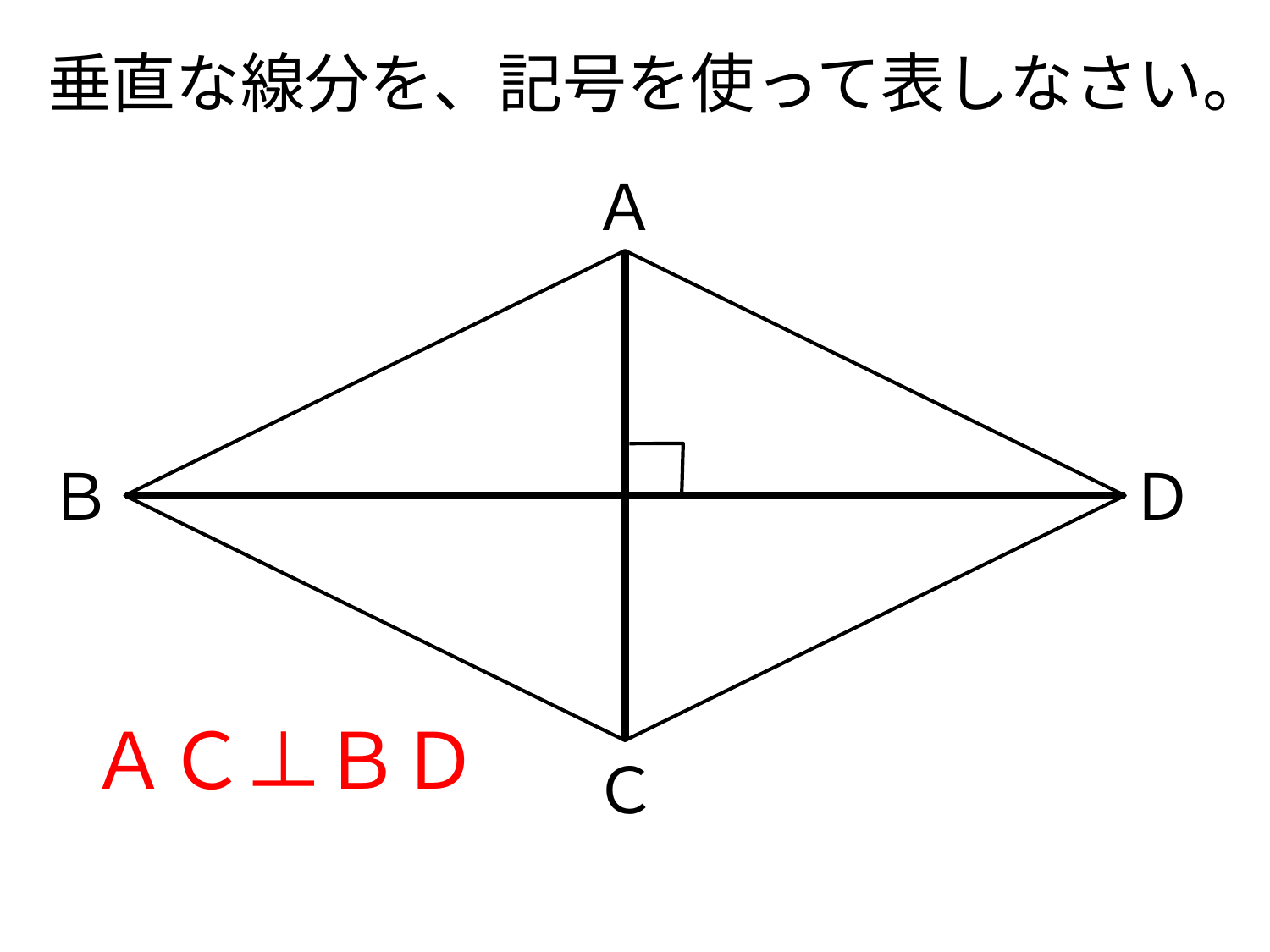

# 垂直な線分を、記号を使って表しなさい。
Ａ

Ｄ
Ｂ
ＡＣ⊥ＢＤ
Ｃ